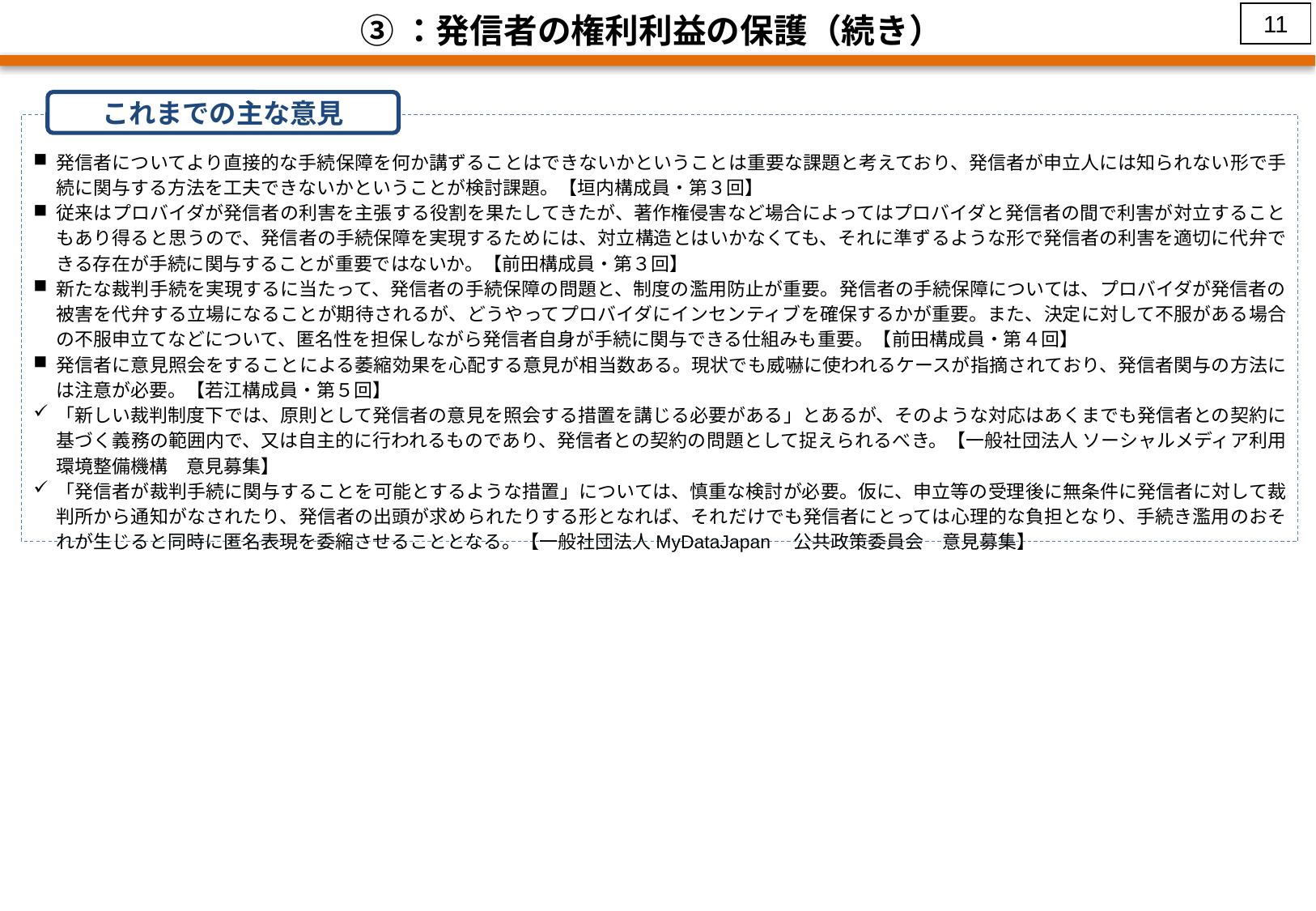

11
③：発信者の権利利益の保護（続き）

これまでの主な意見
発信者についてより直接的な手続保障を何か講ずることはできないかということは重要な課題と考えており、発信者が申立人には知られない形で手続に関与する方法を工夫できないかということが検討課題。【垣内構成員・第３回】
従来はプロバイダが発信者の利害を主張する役割を果たしてきたが、著作権侵害など場合によってはプロバイダと発信者の間で利害が対立することもあり得ると思うので、発信者の手続保障を実現するためには、対立構造とはいかなくても、それに準ずるような形で発信者の利害を適切に代弁できる存在が手続に関与することが重要ではないか。【前田構成員・第３回】
新たな裁判手続を実現するに当たって、発信者の手続保障の問題と、制度の濫用防止が重要。発信者の手続保障については、プロバイダが発信者の被害を代弁する立場になることが期待されるが、どうやってプロバイダにインセンティブを確保するかが重要。また、決定に対して不服がある場合の不服申立てなどについて、匿名性を担保しながら発信者自身が手続に関与できる仕組みも重要。【前田構成員・第４回】
発信者に意見照会をすることによる萎縮効果を心配する意見が相当数ある。現状でも威嚇に使われるケースが指摘されており、発信者関与の方法には注意が必要。【若江構成員・第５回】
「新しい裁判制度下では、原則として発信者の意見を照会する措置を講じる必要がある」とあるが、そのような対応はあくまでも発信者との契約に基づく義務の範囲内で、又は自主的に行われるものであり、発信者との契約の問題として捉えられるべき。【一般社団法人 ソーシャルメディア利用環境整備機構　意見募集】
「発信者が裁判手続に関与することを可能とするような措置」については、慎重な検討が必要。仮に、申立等の受理後に無条件に発信者に対して裁判所から通知がなされたり、発信者の出頭が求められたりする形となれば、それだけでも発信者にとっては心理的な負担となり、手続き濫用のおそれが生じると同時に匿名表現を委縮させることとなる。【一般社団法人MyDataJapan　公共政策委員会　意見募集】